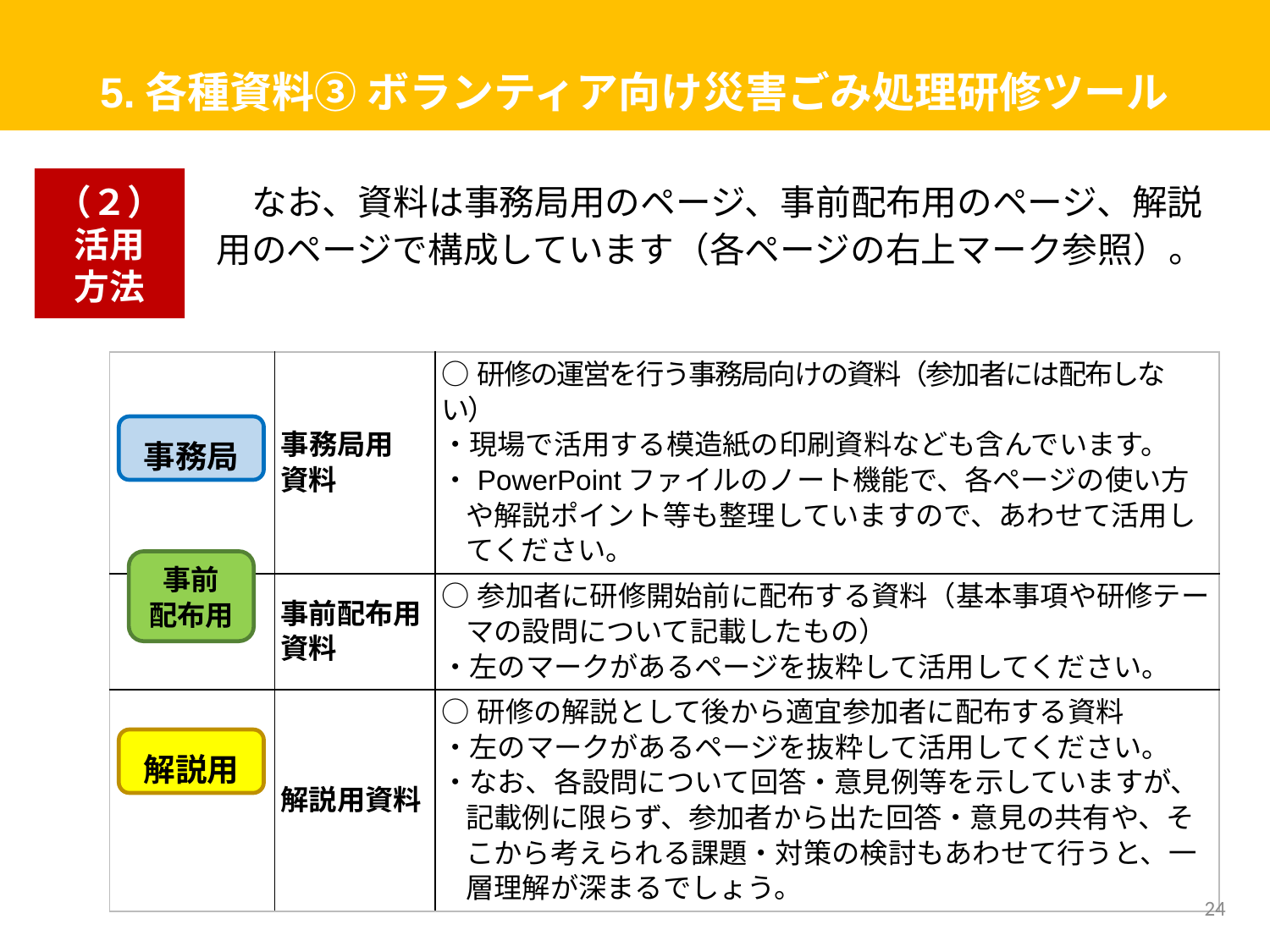

# 5.各種資料③ ボランティア向け災害ごみ処理研修ツール
（２）
活用
方法
　なお、資料は事務局用のページ、事前配布用のページ、解説用のページで構成しています（各ページの右上マーク参照）。

|  | 事務局用 資料 | ○研修の運営を行う事務局向けの資料（参加者には配布しない） ・現場で活用する模造紙の印刷資料なども含んでいます。 ・PowerPointファイルのノート機能で、各ページの使い方や解説ポイント等も整理していますので、あわせて活用してください。 |
| --- | --- | --- |
|  | 事前配布用 資料 | ○参加者に研修開始前に配布する資料（基本事項や研修テーマの設問について記載したもの） ・左のマークがあるページを抜粋して活用してください。 |
|  | 解説用資料 | ○研修の解説として後から適宜参加者に配布する資料 ・左のマークがあるページを抜粋して活用してください。 ・なお、各設問について回答・意見例等を示していますが、記載例に限らず、参加者から出た回答・意見の共有や、そこから考えられる課題・対策の検討もあわせて行うと、一層理解が深まるでしょう。 |
事務局
事前
配布用
解説用
24